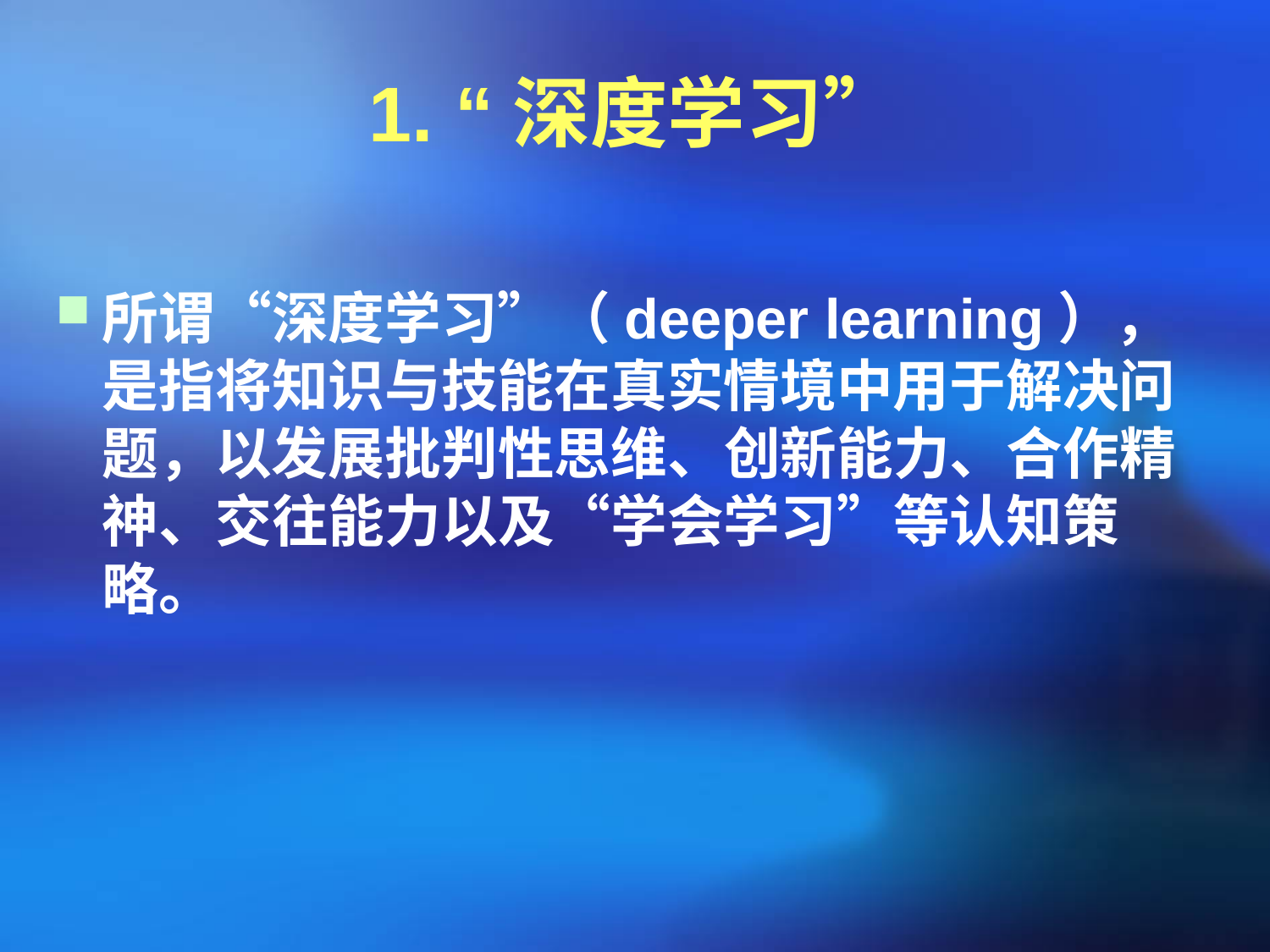

# 1. “深度学习”
所谓“深度学习”（deeper learning），是指将知识与技能在真实情境中用于解决问题，以发展批判性思维、创新能力、合作精神、交往能力以及“学会学习”等认知策略。